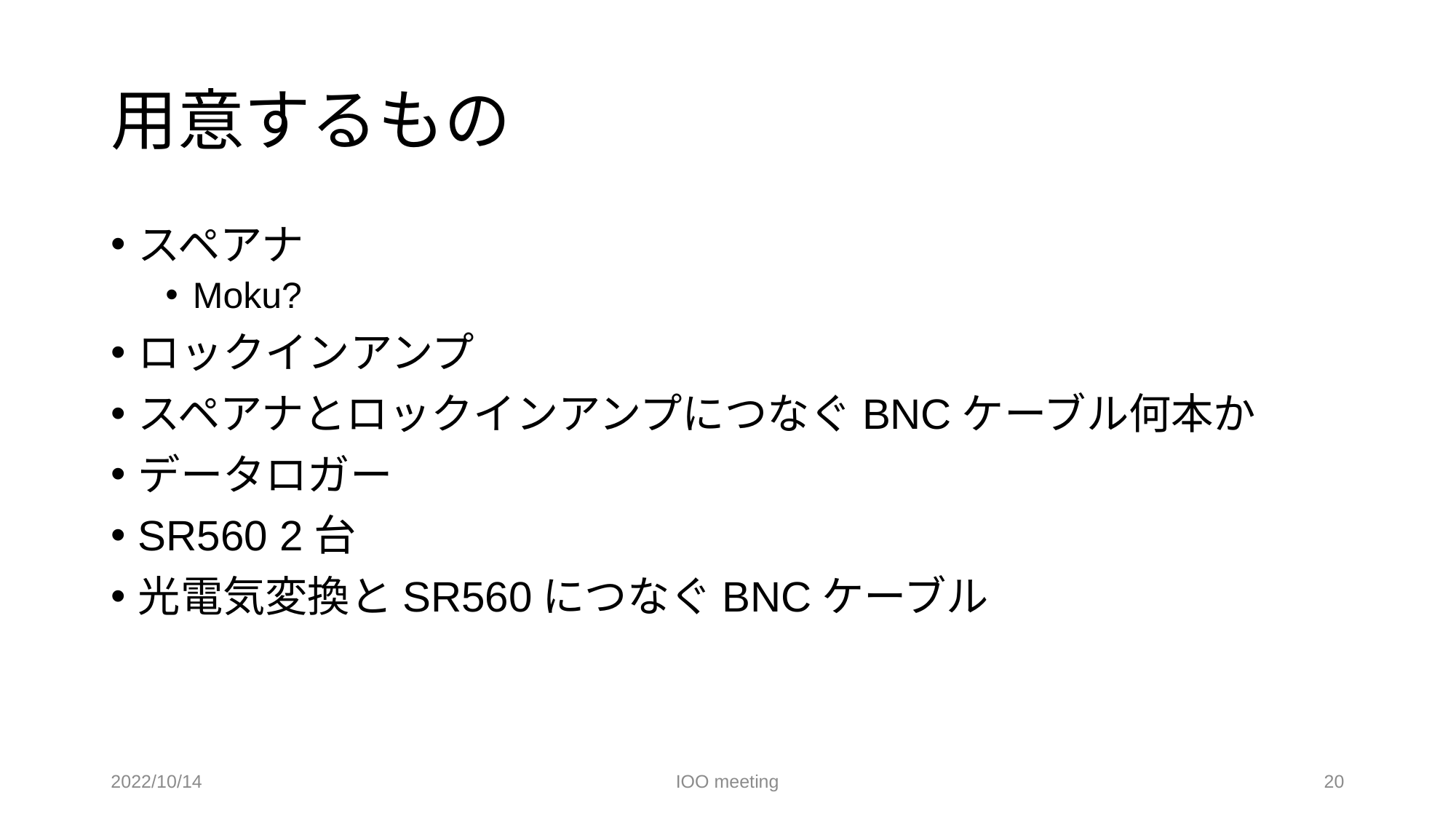

# 用意するもの
スペアナ
Moku?
ロックインアンプ
スペアナとロックインアンプにつなぐBNCケーブル何本か
データロガー
SR560 2台
光電気変換とSR560につなぐBNCケーブル

2022/10/14
IOO meeting
20